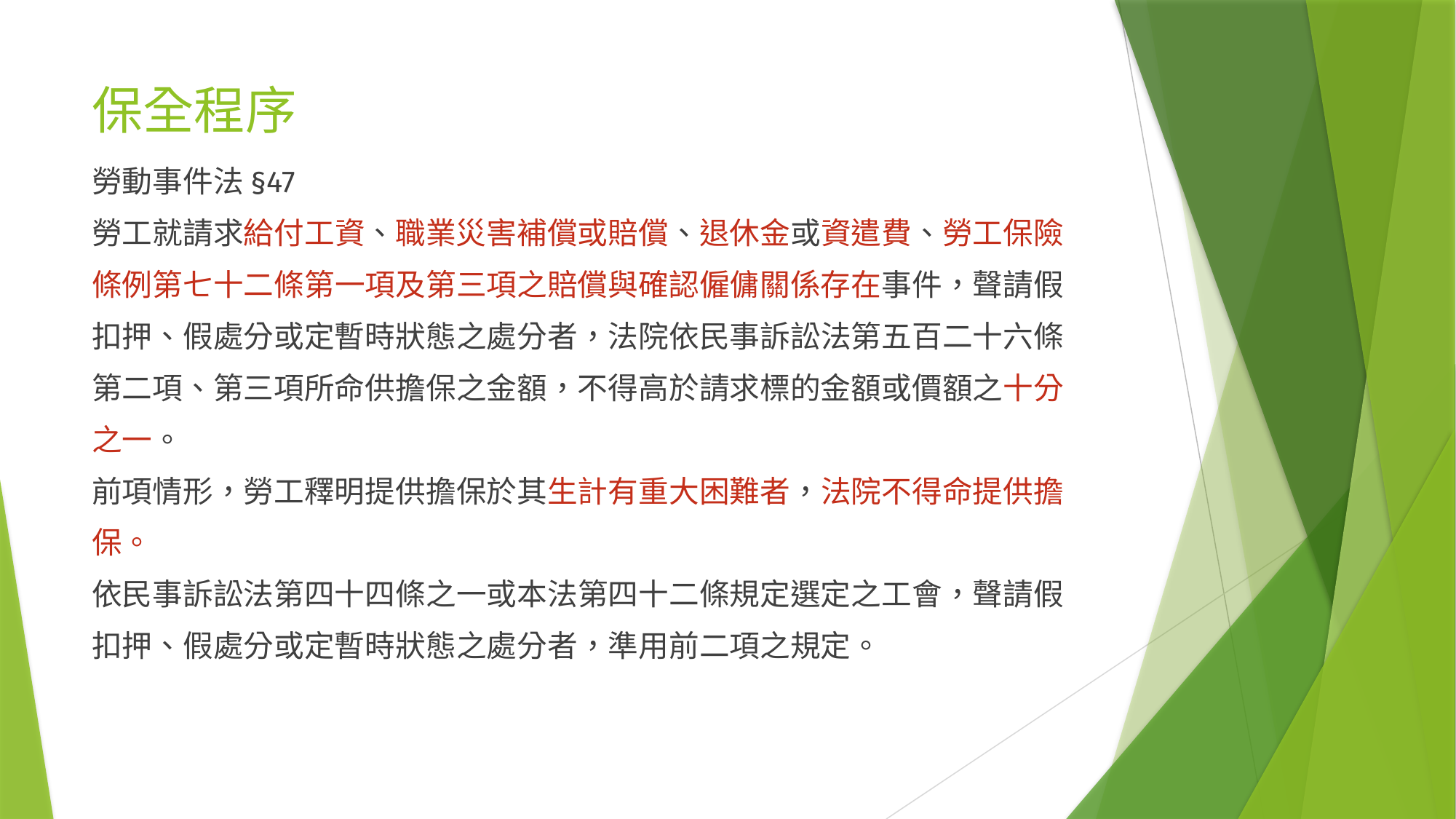

# 保全程序
勞動事件法§47
勞工就請求給付工資、職業災害補償或賠償、退休金或資遣費、勞工保險
條例第七十二條第一項及第三項之賠償與確認僱傭關係存在事件，聲請假
扣押、假處分或定暫時狀態之處分者，法院依民事訴訟法第五百二十六條
第二項、第三項所命供擔保之金額，不得高於請求標的金額或價額之十分
之一。
前項情形，勞工釋明提供擔保於其生計有重大困難者，法院不得命提供擔
保。
依民事訴訟法第四十四條之一或本法第四十二條規定選定之工會，聲請假
扣押、假處分或定暫時狀態之處分者，準用前二項之規定。